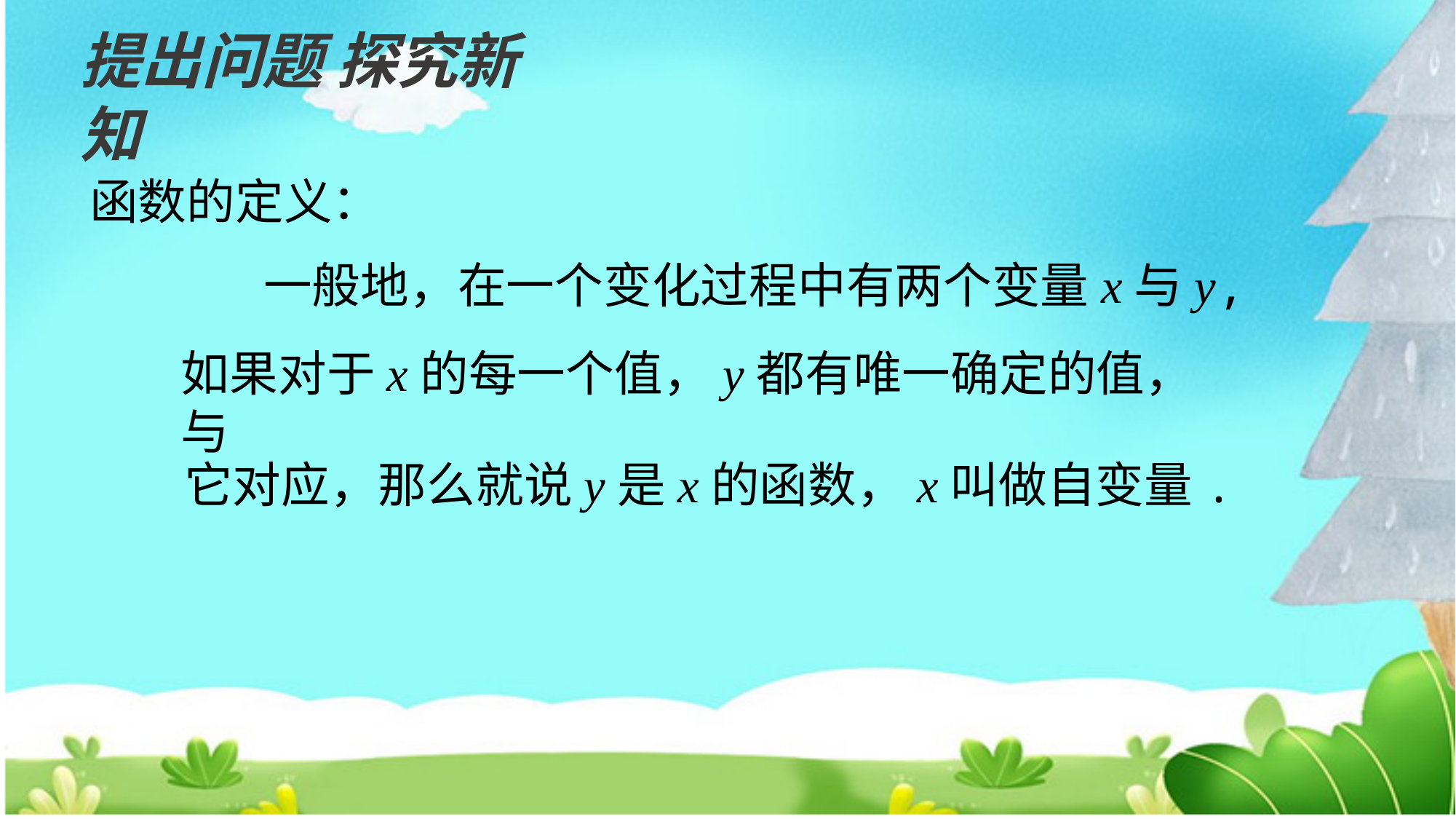

提出问题 探究新知
函数的定义：
    一般地，在一个变化过程中有两个变量x与y,
如果对于x的每一个值，y都有唯一确定的值，与
它对应，那么就说y是x的函数，x叫做自变量.